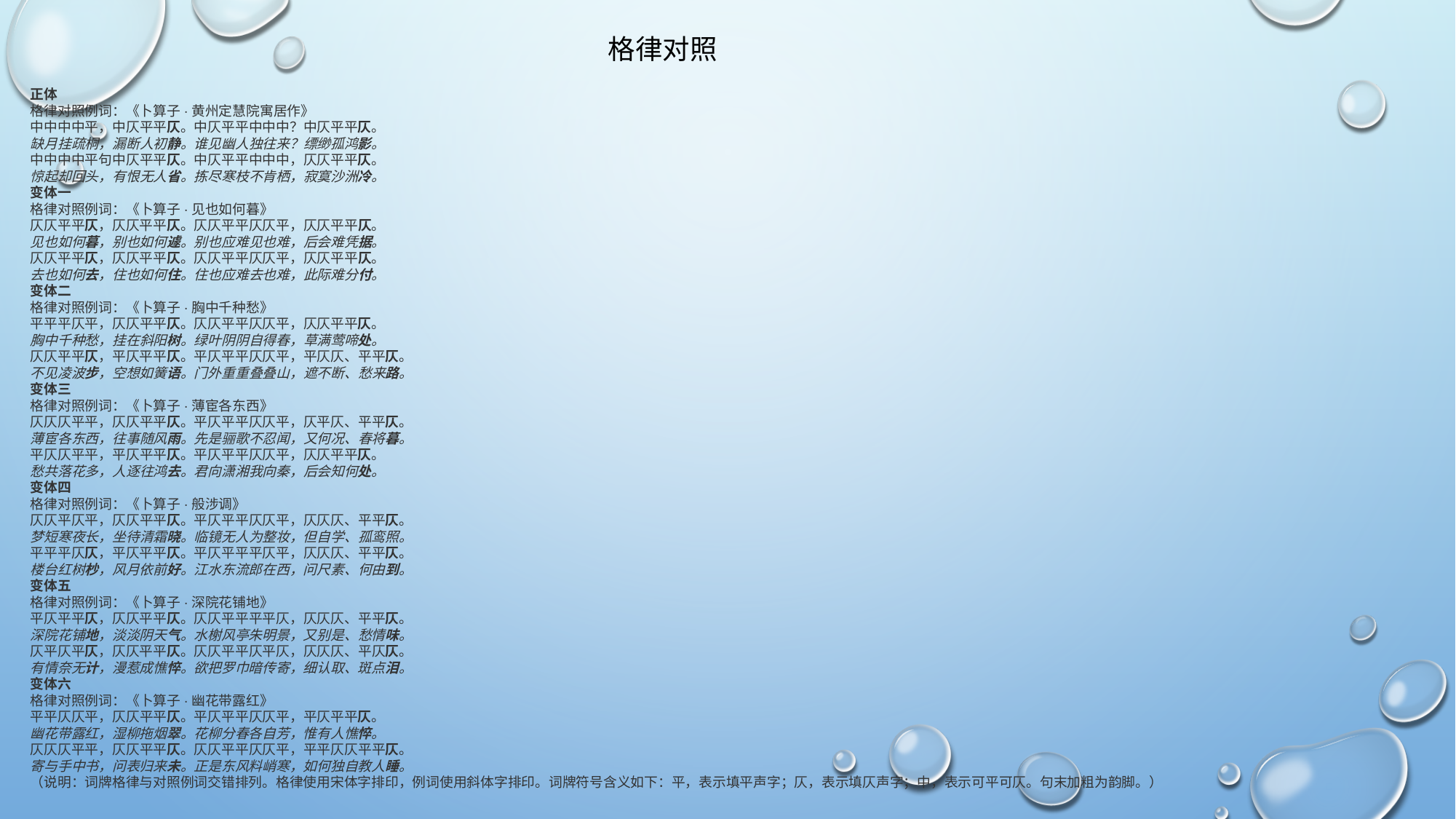

格律对照
正体
格律对照例词：《卜算子·黄州定慧院寓居作》
中中中中平，中仄平平仄。中仄平平中中中？中仄平平仄。
缺月挂疏桐，漏断人初静。谁见幽人独往来？缥缈孤鸿影。
中中中中平句中仄平平仄。中仄平平中中中，仄仄平平仄。
惊起却回头，有恨无人省。拣尽寒枝不肯栖，寂寞沙洲冷。
变体一
格律对照例词：《卜算子·见也如何暮》
仄仄平平仄，仄仄平平仄。仄仄平平仄仄平，仄仄平平仄。
见也如何暮，别也如何遽。别也应难见也难，后会难凭据。
仄仄平平仄，仄仄平平仄。仄仄平平仄仄平，仄仄平平仄。
去也如何去，住也如何住。住也应难去也难，此际难分付。
变体二
格律对照例词：《卜算子·胸中千种愁》
平平平仄平，仄仄平平仄。仄仄平平仄仄平，仄仄平平仄。
胸中千种愁，挂在斜阳树。绿叶阴阴自得春，草满莺啼处。
仄仄平平仄，平仄平平仄。平仄平平仄仄平，平仄仄、平平仄。
不见凌波步，空想如簧语。门外重重叠叠山，遮不断、愁来路。
变体三
格律对照例词：《卜算子·薄宦各东西》
仄仄仄平平，仄仄平平仄。平仄平平仄仄平，仄平仄、平平仄。
薄宦各东西，往事随风雨。先是骊歌不忍闻，又何况、春将暮。
平仄仄平平，平仄平平仄。平仄平平仄仄平，仄仄平平仄。
愁共落花多，人逐往鸿去。君向潇湘我向秦，后会知何处。
变体四
格律对照例词：《卜算子·般涉调》
仄仄平仄平，仄仄平平仄。平仄平平仄仄平，仄仄仄、平平仄。
梦短寒夜长，坐待清霜晓。临镜无人为整妆，但自学、孤鸾照。
平平平仄仄，平仄平平仄。平仄平平平仄平，仄仄仄、平平仄。
楼台红树杪，风月依前好。江水东流郎在西，问尺素、何由到。
变体五
格律对照例词：《卜算子·深院花铺地》
平仄平平仄，仄仄平平仄。仄仄平平平平仄，仄仄仄、平平仄。
深院花铺地，淡淡阴天气。水榭风亭朱明景，又别是、愁情味。
仄平仄平仄，仄仄平平仄。仄仄平平仄平仄，仄仄仄、平仄仄。
有情奈无计，漫惹成憔悴。欲把罗巾暗传寄，细认取、斑点泪。
变体六
格律对照例词：《卜算子·幽花带露红》
平平仄仄平，仄仄平平仄。平仄平平仄仄平，平仄平平仄。
幽花带露红，湿柳拖烟翠。花柳分春各自芳，惟有人憔悴。
仄仄仄平平，仄仄平平仄。仄仄平平仄仄平，平平仄仄平平仄。
寄与手中书，问表归来未。正是东风料峭寒，如何独自教人睡。
（说明：词牌格律与对照例词交错排列。格律使用宋体字排印，例词使用斜体字排印。词牌符号含义如下：平，表示填平声字；仄，表示填仄声字；中，表示可平可仄。句末加粗为韵脚。）